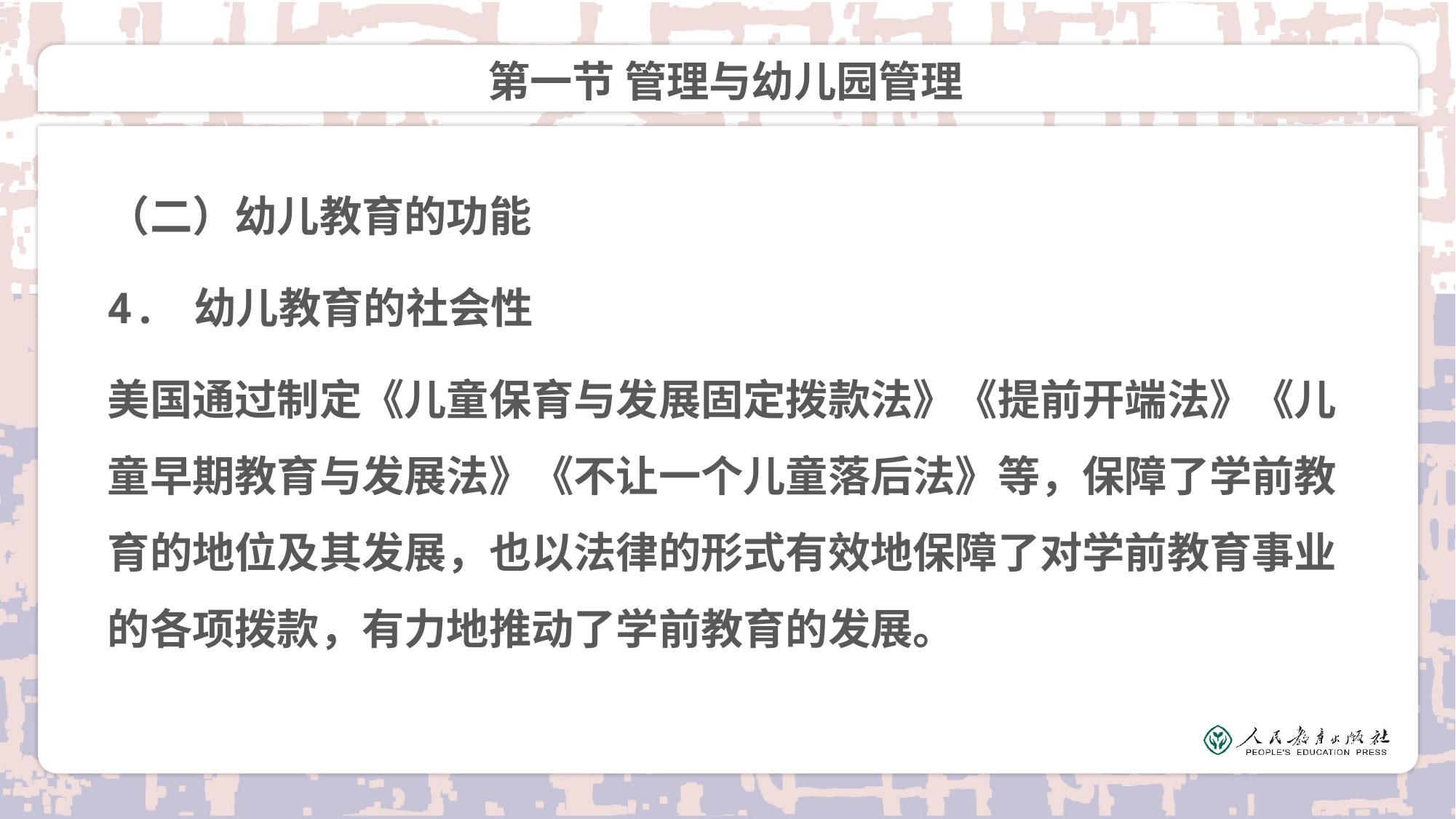

# 第一节 管理与幼儿园管理
（二）幼儿教育的功能
4. 幼儿教育的社会性
美国通过制定《儿童保育与发展固定拨款法》《提前开端法》《儿童早期教育与发展法》《不让一个儿童落后法》等，保障了学前教育的地位及其发展，也以法律的形式有效地保障了对学前教育事业的各项拨款，有力地推动了学前教育的发展。